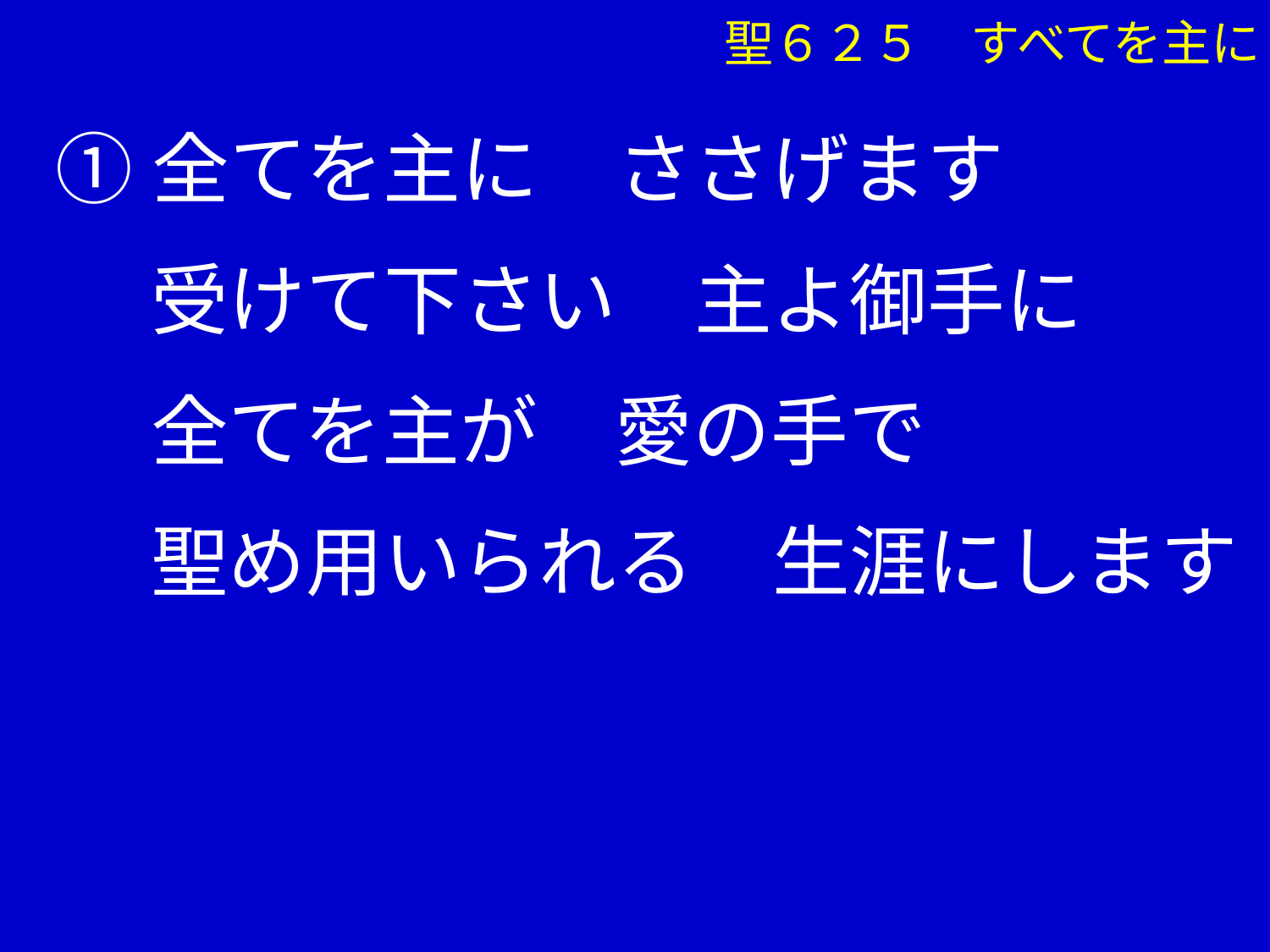

①全てを主に　ささげます
　 受けて下さい　主よ御手に
　 全てを主が　愛の手で
　 聖め用いられる　生涯にします

聖６２５　すべてを主に